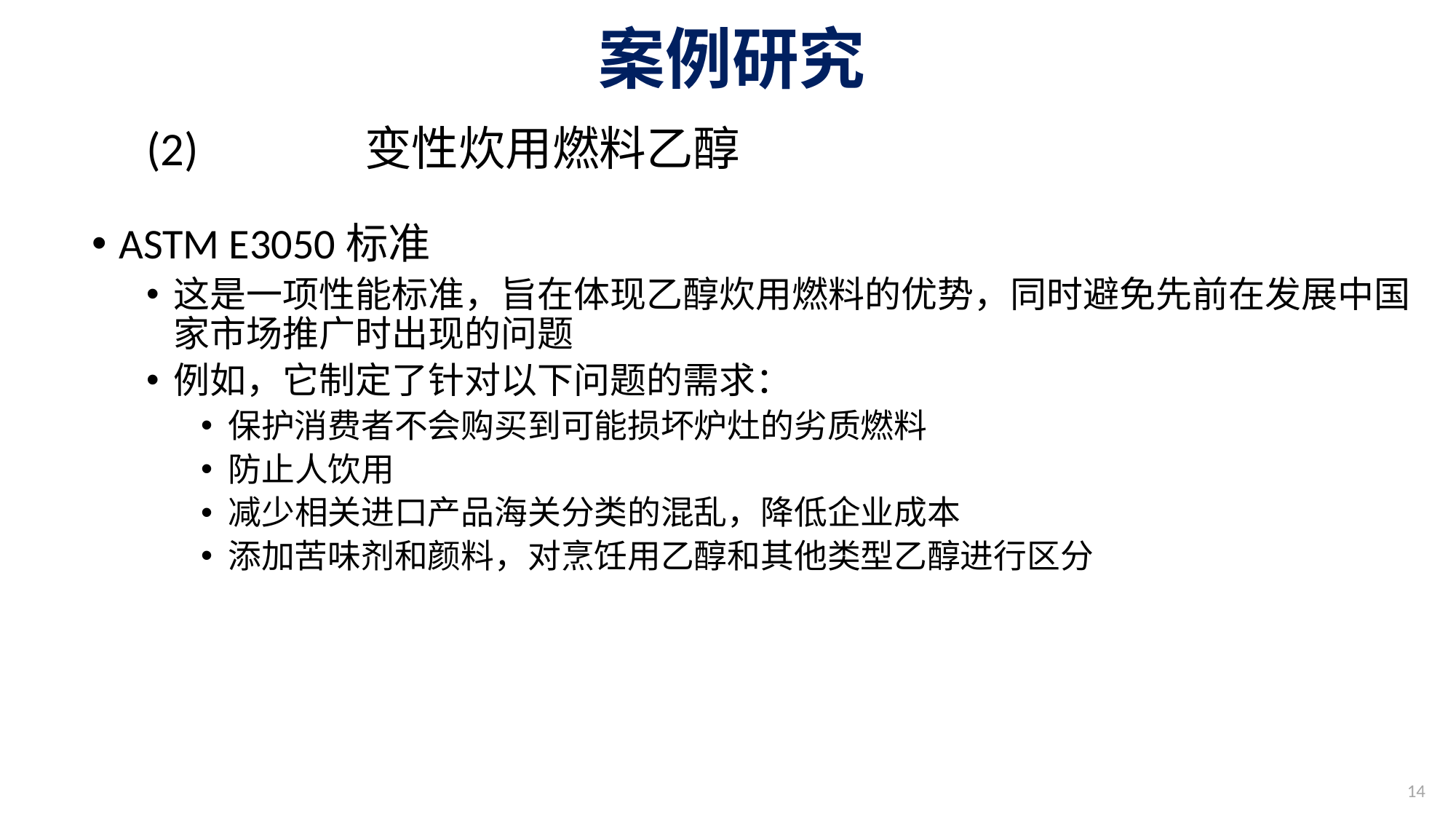

# 案例研究
(2)		变性炊用燃料乙醇

ASTM E3050标准
这是一项性能标准，旨在体现乙醇炊用燃料的优势，同时避免先前在发展中国家市场推广时出现的问题
例如，它制定了针对以下问题的需求：
保护消费者不会购买到可能损坏炉灶的劣质燃料
防止人饮用
减少相关进口产品海关分类的混乱，降低企业成本
添加苦味剂和颜料，对烹饪用乙醇和其他类型乙醇进行区分
14